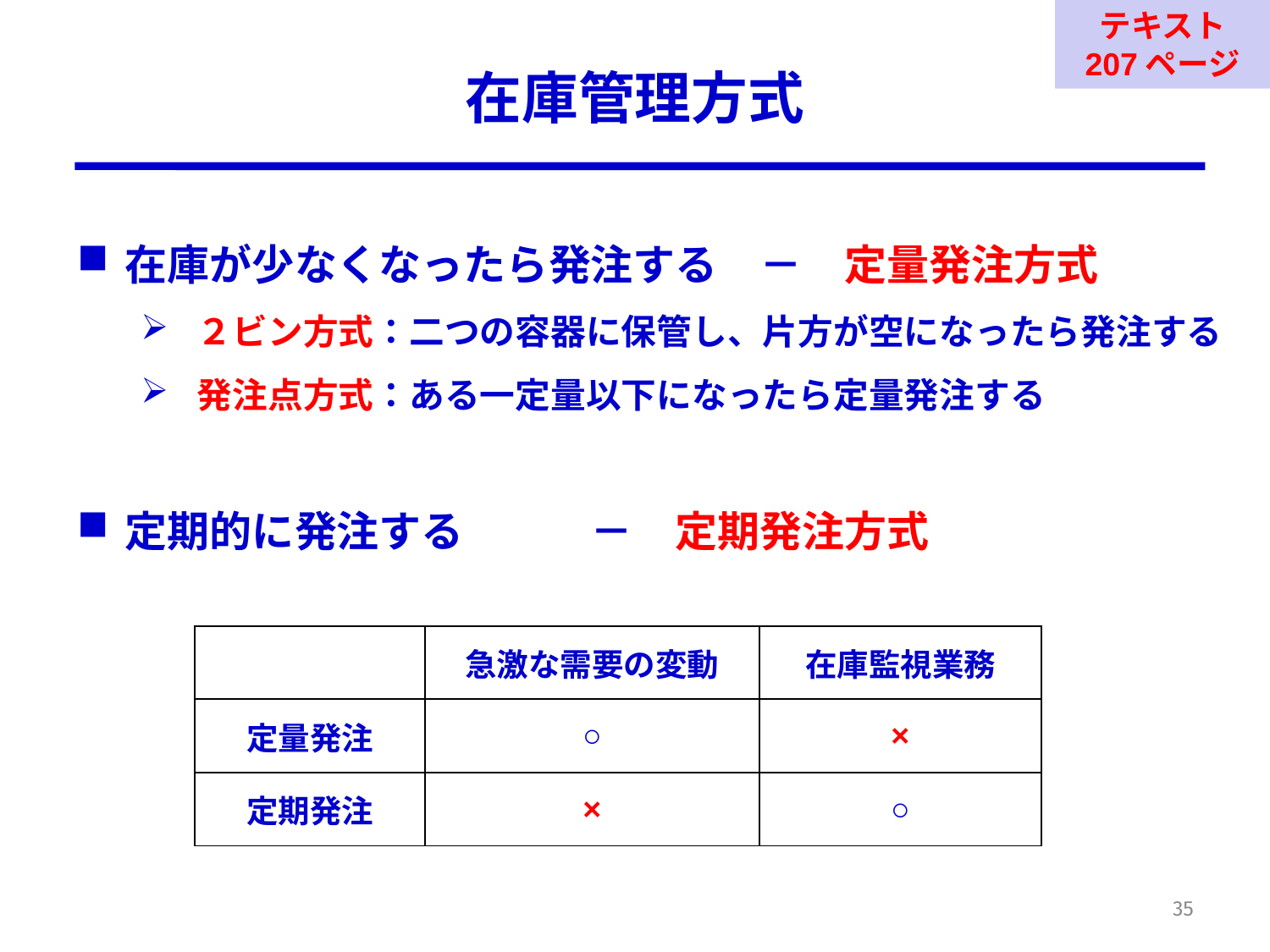

テキスト
207ページ
# 在庫管理方式
在庫が少なくなったら発注する　－　定量発注方式
 ２ビン方式：二つの容器に保管し、片方が空になったら発注する
 発注点方式：ある一定量以下になったら定量発注する
定期的に発注する　　　－　定期発注方式
|  | 急激な需要の変動 | 在庫監視業務 |
| --- | --- | --- |
| 定量発注 | ○ | × |
| 定期発注 | × | ○ |
35